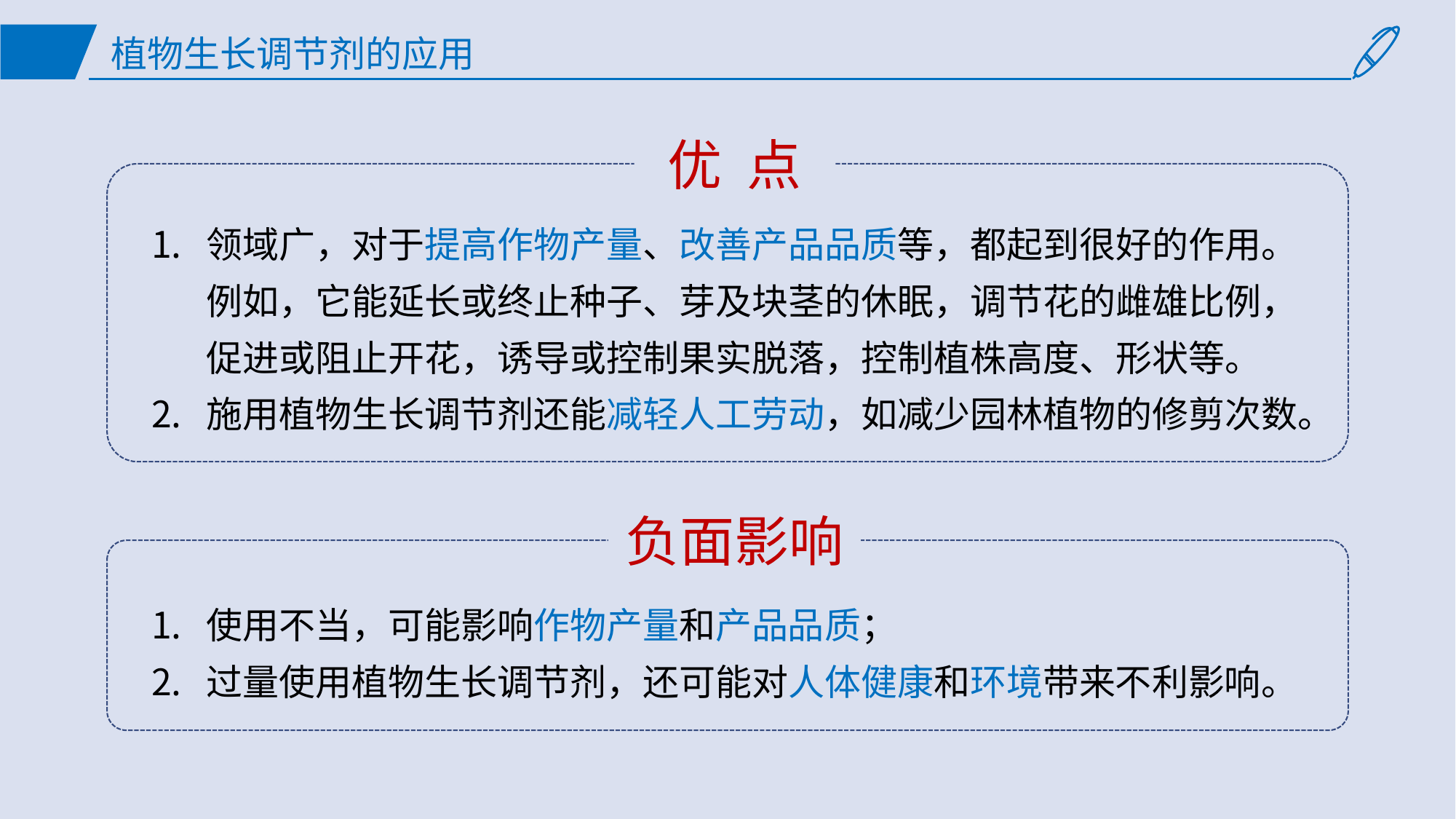

# 植物生长调节剂的应用
优  点

领域广，对于提高作物产量、改善产品品质等，都起到很好的作用。例如，它能延长或终止种子、芽及块茎的休眠，调节花的雌雄比例，促进或阻止开花，诱导或控制果实脱落，控制植株高度、形状等。
施用植物生长调节剂还能减轻人工劳动，如减少园林植物的修剪次数。
负面影响

使用不当，可能影响作物产量和产品品质；
过量使用植物生长调节剂，还可能对人体健康和环境带来不利影响。